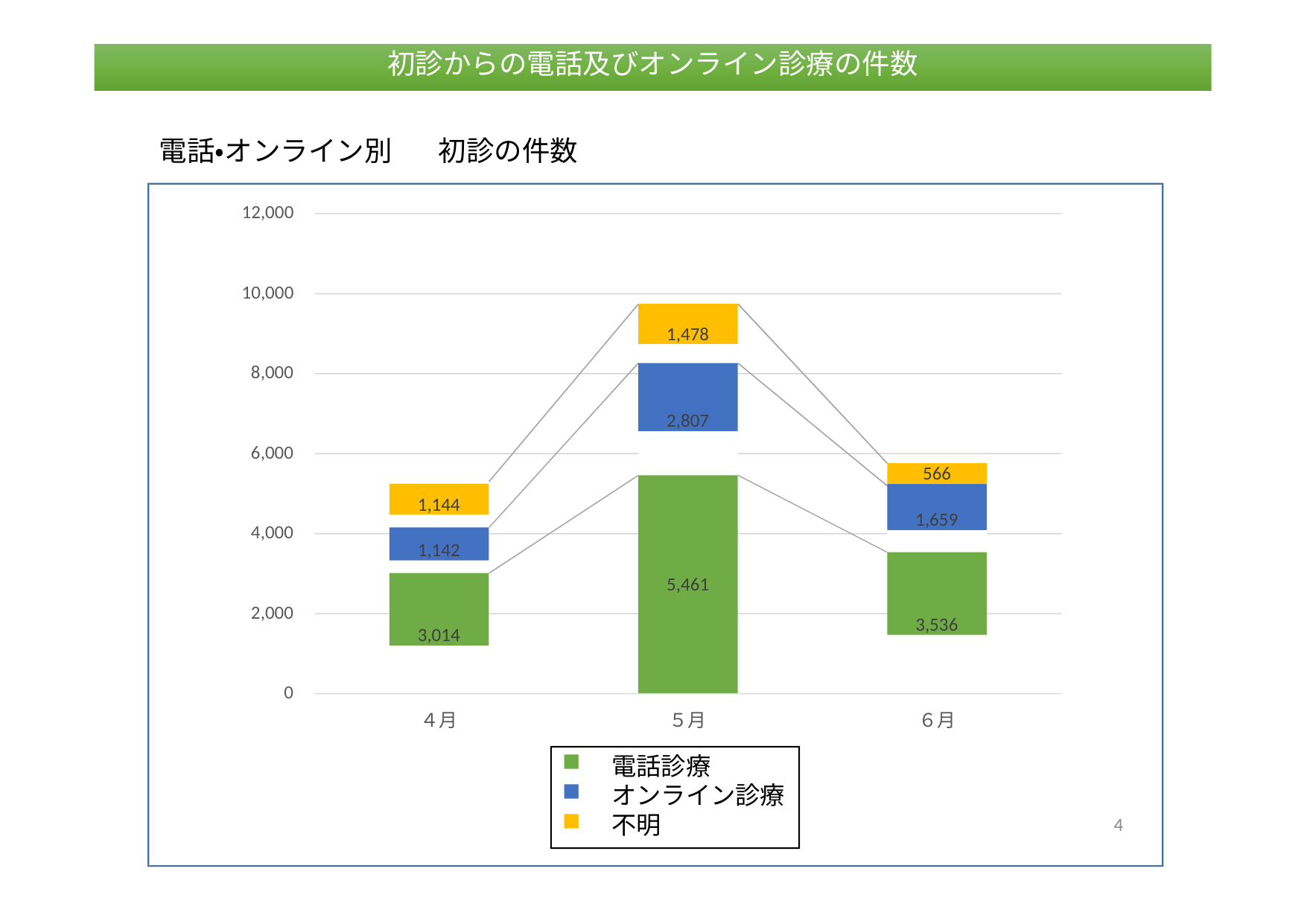

初診からの電話及びオンライン診療の件数
# 初診からの電話及びオンライン診療の件数
電話・オンライン別
初診の件数

12,000
10,000

1,478
8,000

2,807
6,000
566
1,144

1,659
4,000
1,142

3,536
5,461

3,014
2,000
0
４月
５月
６月

電話診療
オンライン診療
不明
4